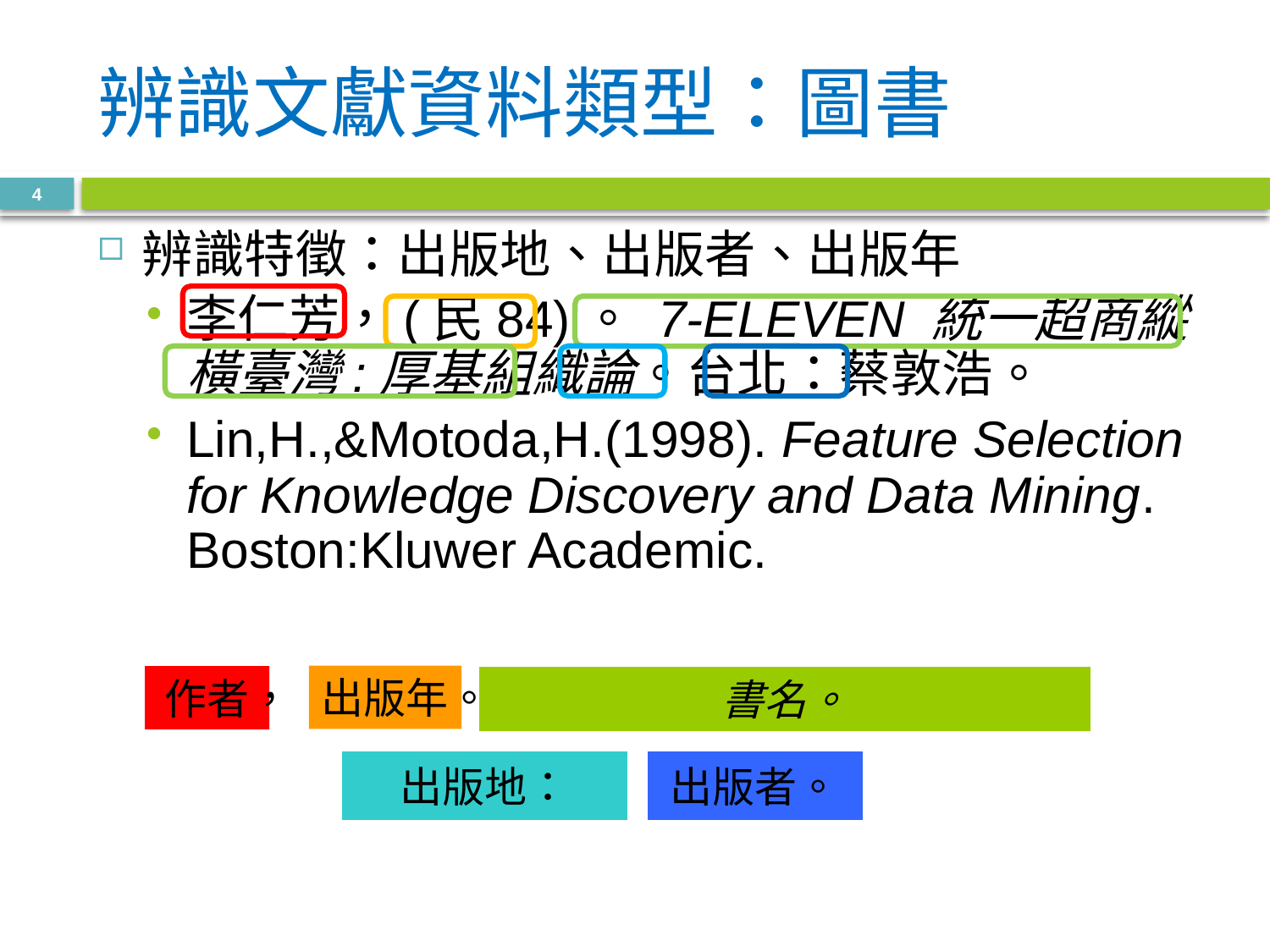

# 辨識文獻資料類型：圖書
4
辨識特徵：出版地、出版者、出版年
李仁芳，(民84)。 7-ELEVEN 統一超商縱橫臺灣:厚基組織論。台北：蔡敦浩。
Lin,H.,&Motoda,H.(1998). Feature Selection for Knowledge Discovery and Data Mining. Boston:Kluwer Academic.

出版年。
作者，
書名。
出版地：
出版者。